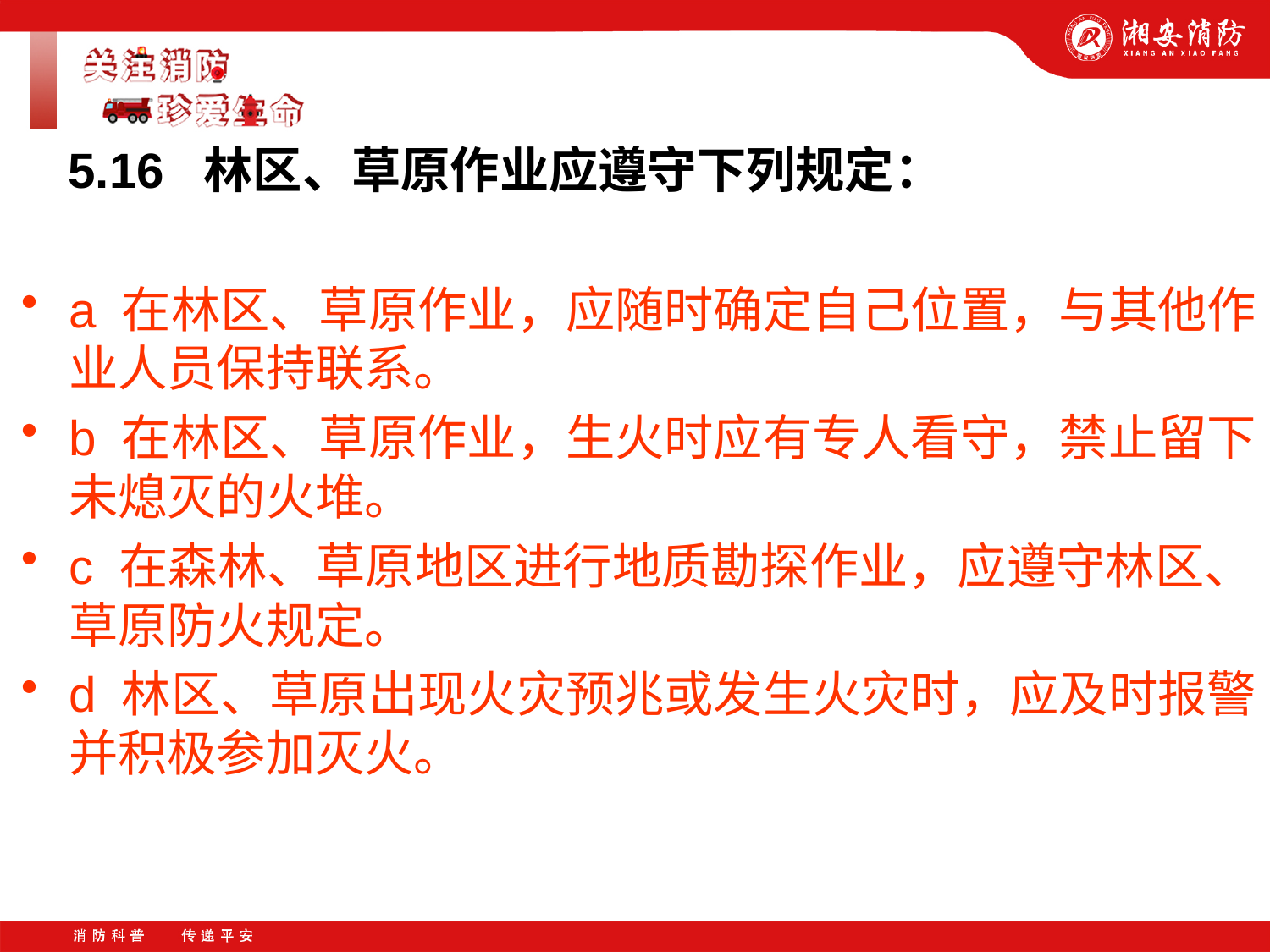

5.16  林区、草原作业应遵守下列规定：

a 在林区、草原作业，应随时确定自己位置，与其他作业人员保持联系。
b 在林区、草原作业，生火时应有专人看守，禁止留下未熄灭的火堆。
c 在森林、草原地区进行地质勘探作业，应遵守林区、草原防火规定。
d 林区、草原出现火灾预兆或发生火灾时，应及时报警并积极参加灭火。